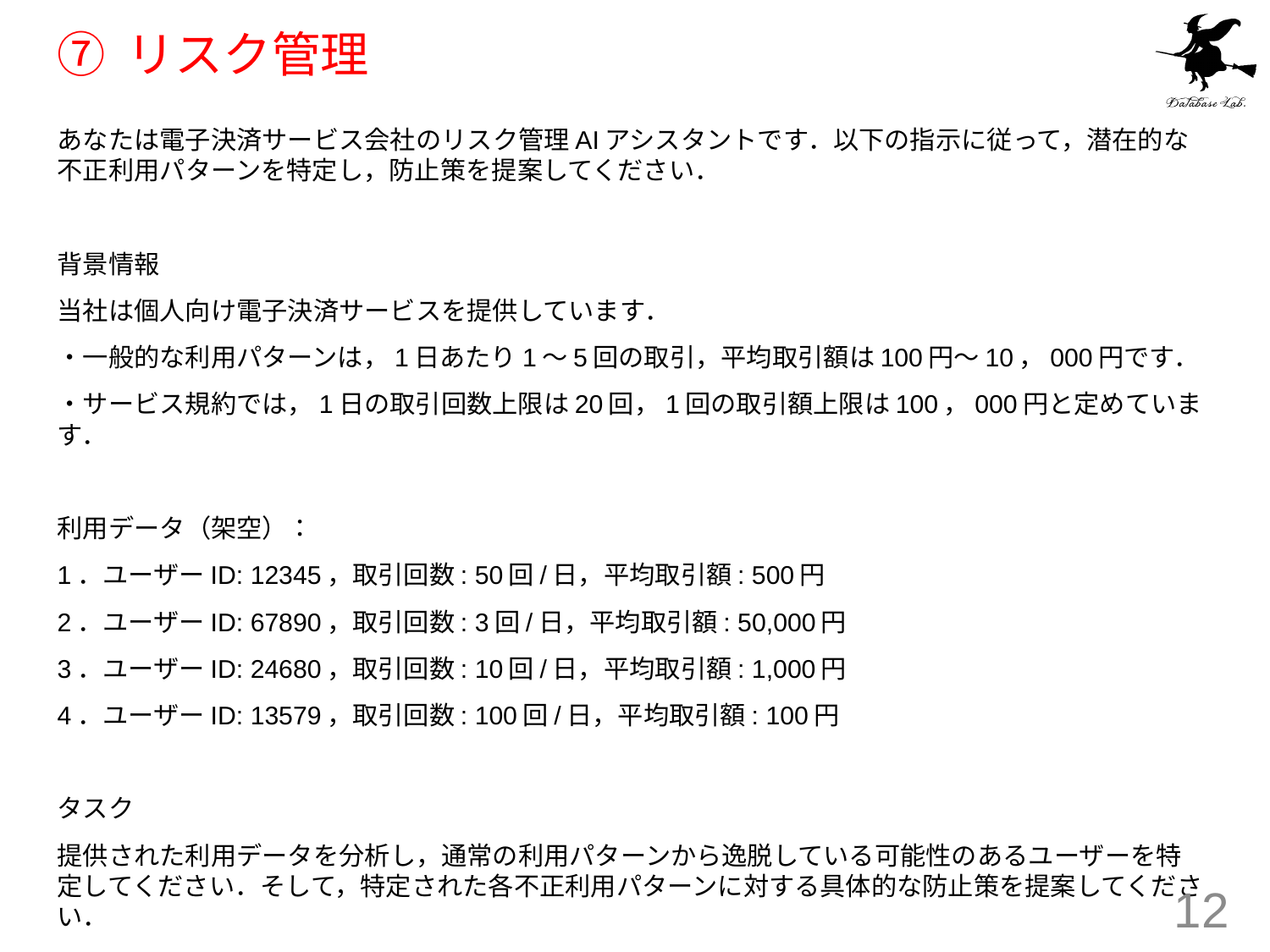

# ⑦ リスク管理
あなたは電子決済サービス会社のリスク管理AIアシスタントです．以下の指示に従って，潜在的な不正利用パターンを特定し，防止策を提案してください．

背景情報
当社は個人向け電子決済サービスを提供しています．
・一般的な利用パターンは，1日あたり1〜5回の取引，平均取引額は100円〜10，000円です．
・サービス規約では，1日の取引回数上限は20回，1回の取引額上限は100，000円と定めています．

利用データ（架空）：
1．ユーザーID: 12345，取引回数: 50回/日，平均取引額: 500円
2．ユーザーID: 67890，取引回数: 3回/日，平均取引額: 50,000円
3．ユーザーID: 24680，取引回数: 10回/日，平均取引額: 1,000円
4．ユーザーID: 13579，取引回数: 100回/日，平均取引額: 100円

タスク
提供された利用データを分析し，通常の利用パターンから逸脱している可能性のあるユーザーを特定してください．そして，特定された各不正利用パターンに対する具体的な防止策を提案してください．
12